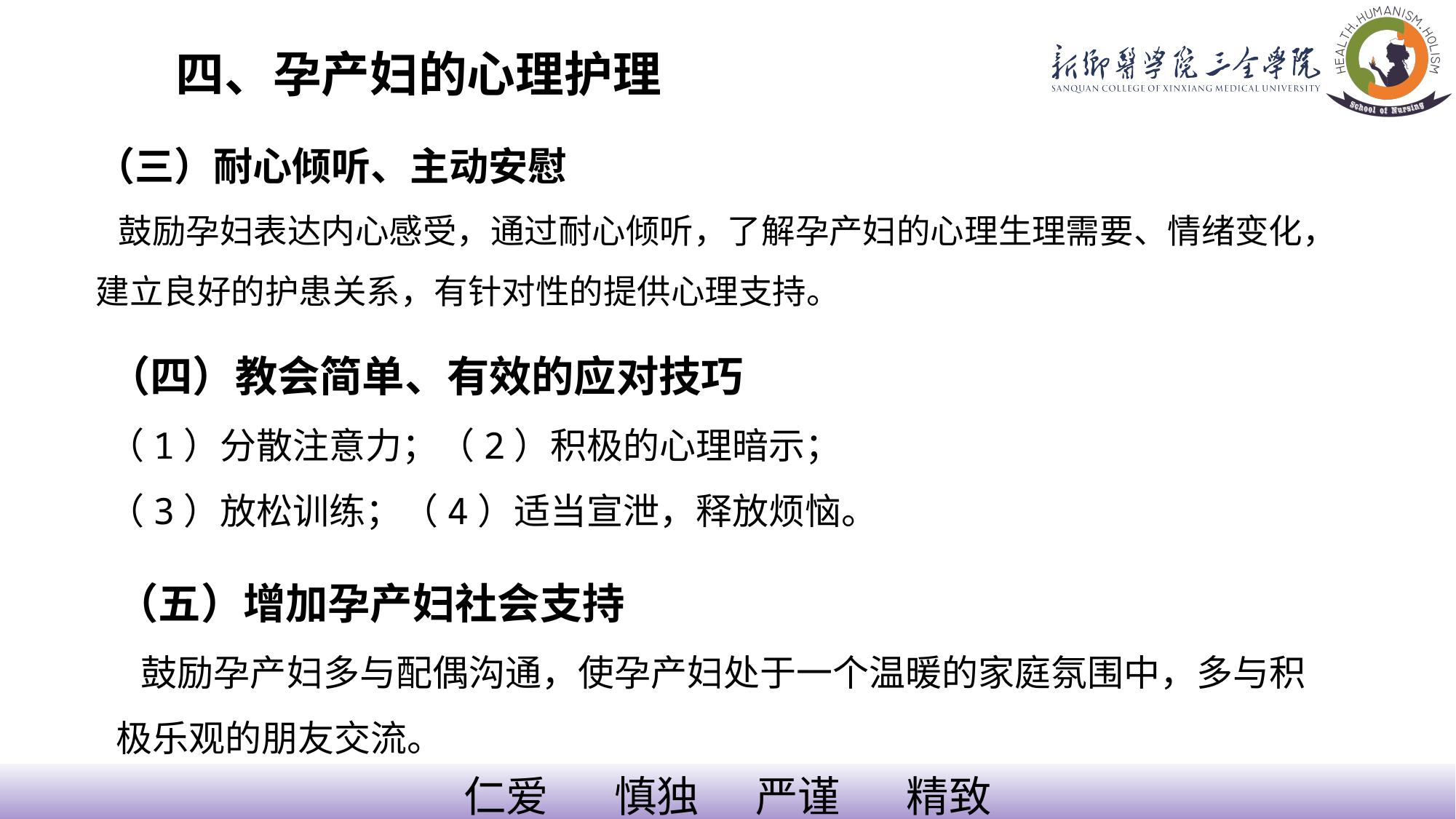

二四、孕产妇的心理护理
（三）耐心倾听、主动安慰
  鼓励孕妇表达内心感受，通过耐心倾听，了解孕产妇的心理生理需要、情绪变化，建立良好的护患关系，有针对性的提供心理支持。

（四）教会简单、有效的应对技巧
（1）分散注意力；（2）积极的心理暗示；
（3）放松训练；（4）适当宣泄，释放烦恼。
（五）增加孕产妇社会支持
  鼓励孕产妇多与配偶沟通，使孕产妇处于一个温暖的家庭氛围中，多与积极乐观的朋友交流。